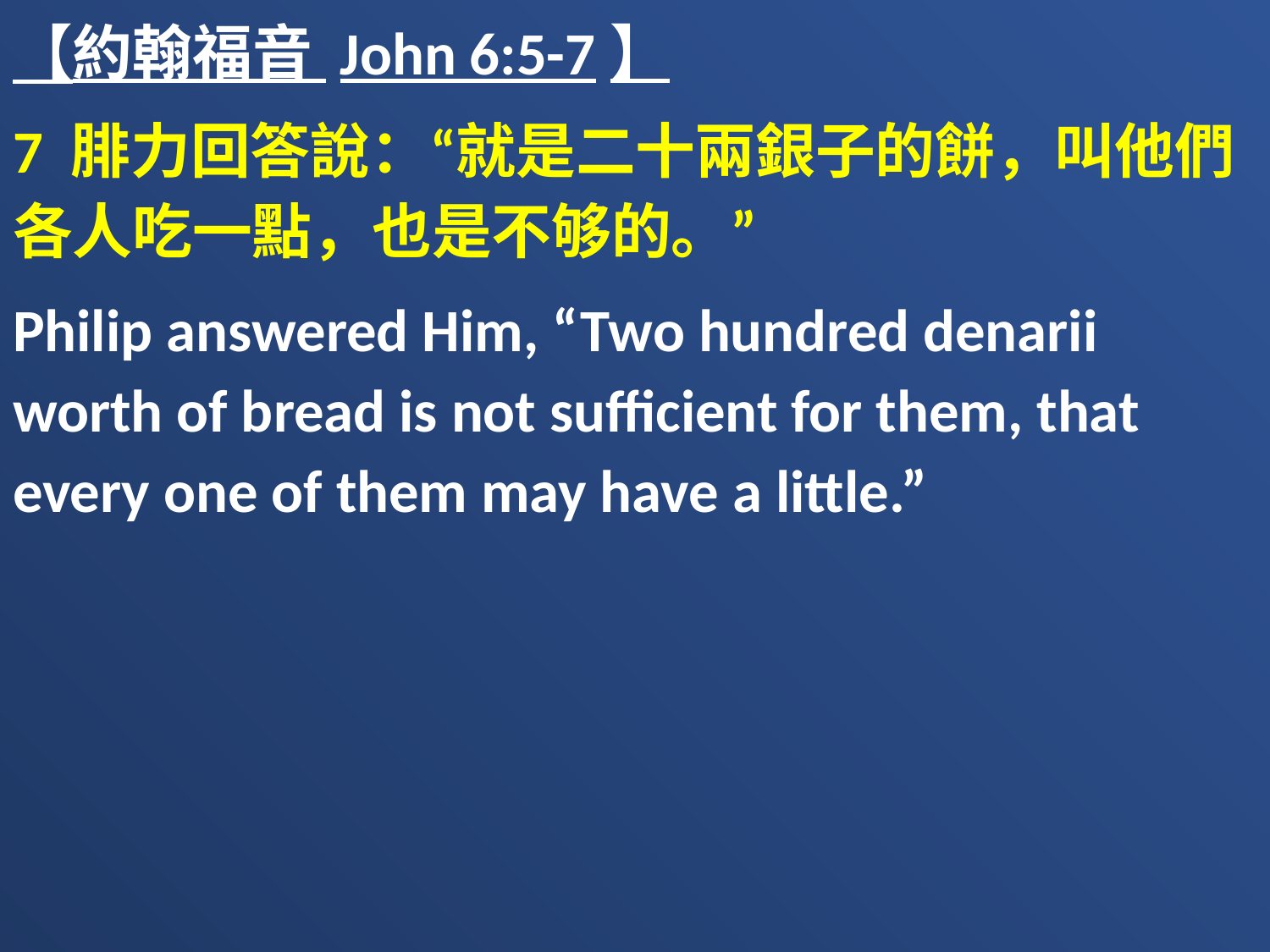

【約翰福音 John 6:5-7】
7 腓力回答說：“就是二十兩銀子的餅，叫他們各人吃一點，也是不够的。”
Philip answered Him, “Two hundred denarii worth of bread is not sufficient for them, that every one of them may have a little.”